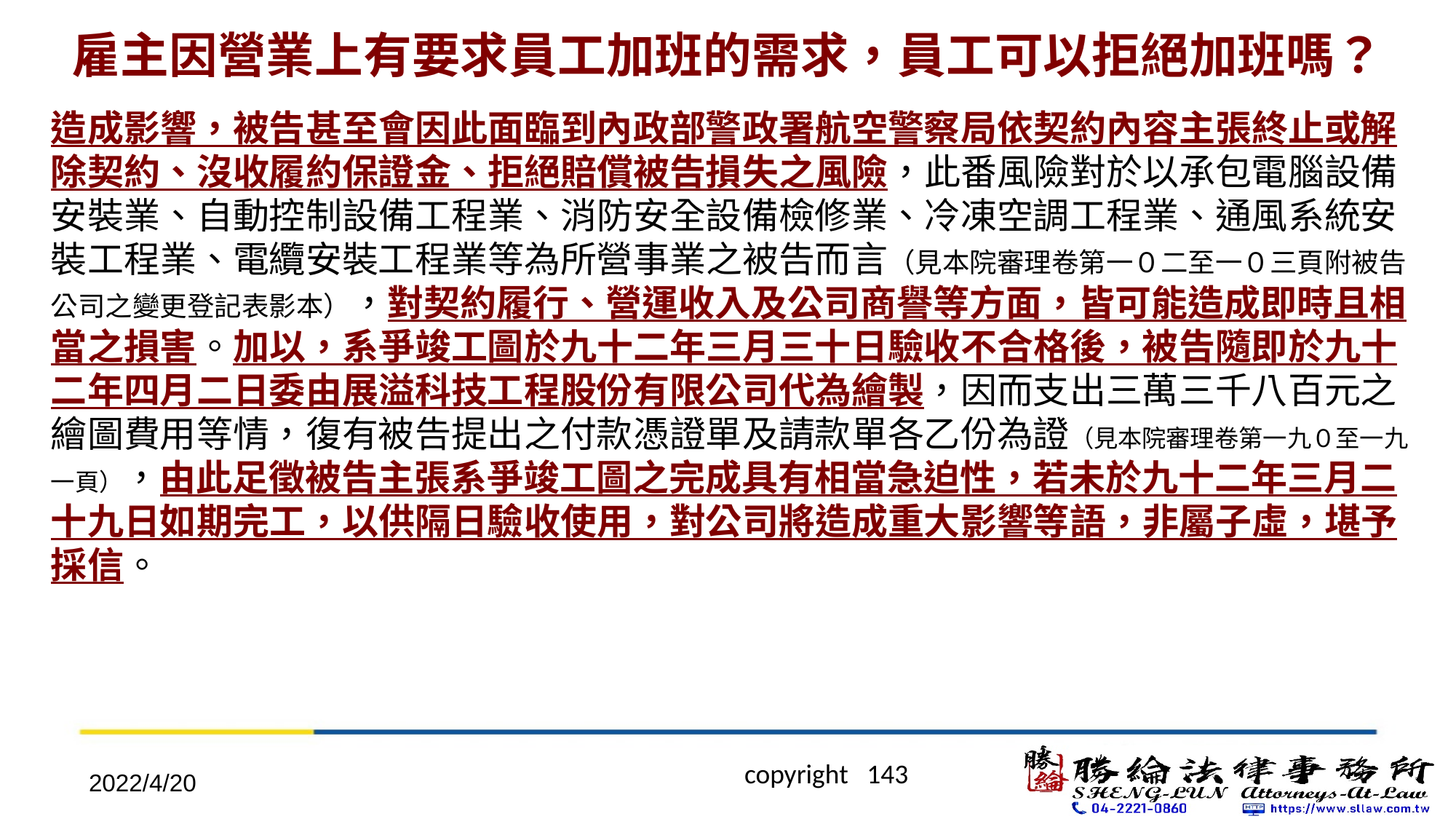

# 雇主因營業上有要求員工加班的需求，員工可以拒絕加班嗎？
造成影響，被告甚至會因此面臨到內政部警政署航空警察局依契約內容主張終止或解除契約、沒收履約保證金、拒絕賠償被告損失之風險，此番風險對於以承包電腦設備安裝業、自動控制設備工程業、消防安全設備檢修業、冷凍空調工程業、通風系統安裝工程業、電纜安裝工程業等為所營事業之被告而言（見本院審理卷第一０二至一０三頁附被告公司之變更登記表影本），對契約履行、營運收入及公司商譽等方面，皆可能造成即時且相當之損害。加以，系爭竣工圖於九十二年三月三十日驗收不合格後，被告隨即於九十二年四月二日委由展溢科技工程股份有限公司代為繪製，因而支出三萬三千八百元之繪圖費用等情，復有被告提出之付款憑證單及請款單各乙份為證（見本院審理卷第一九０至一九一頁），由此足徵被告主張系爭竣工圖之完成具有相當急迫性，若未於九十二年三月二十九日如期完工，以供隔日驗收使用，對公司將造成重大影響等語，非屬子虛，堪予採信。
2022/4/20
 copyright   143